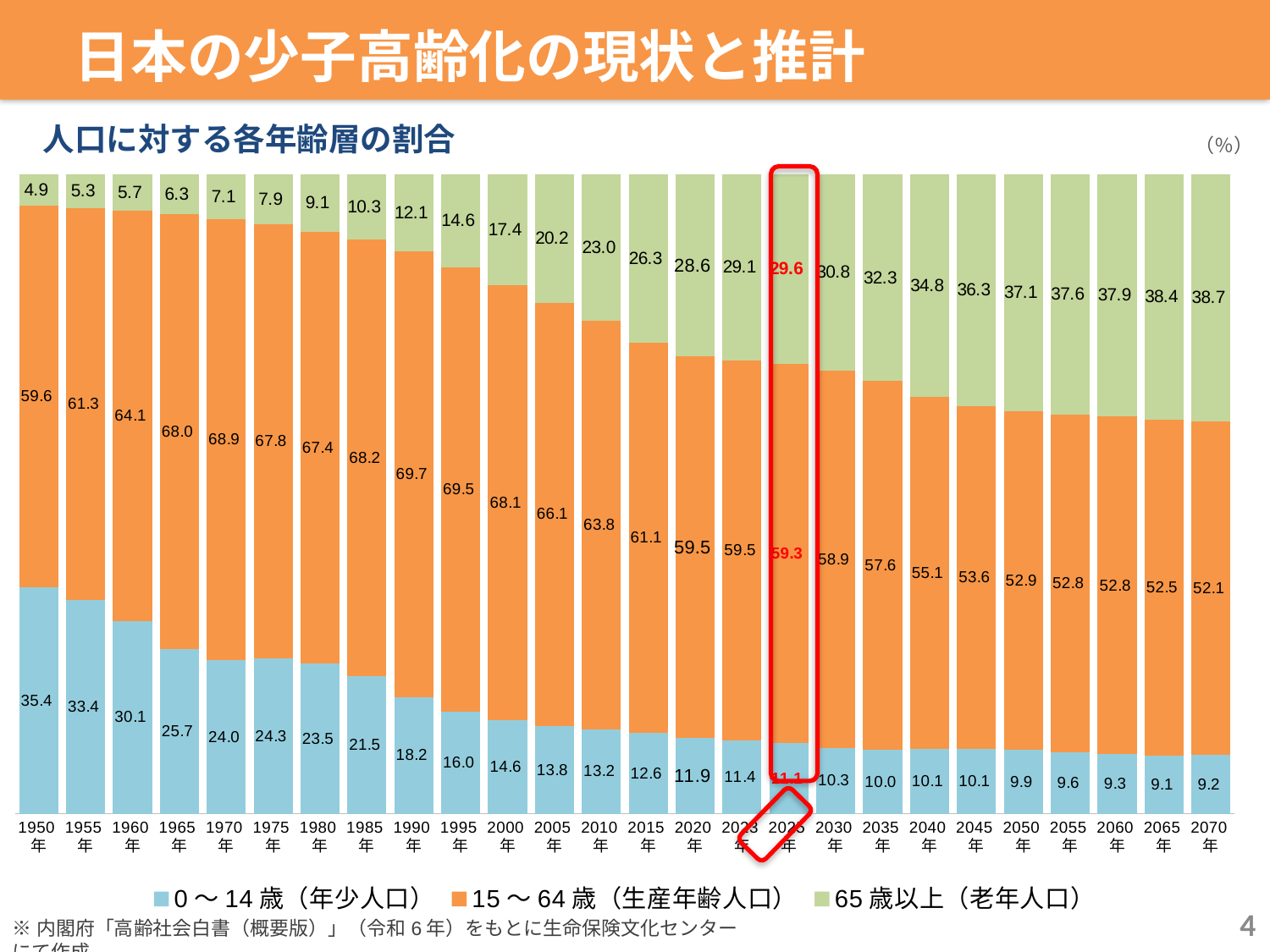

日本の少子高齢化の現状と推計
人口に対する各年齢層の割合
（％）

### Chart

| Category | 0～14歳（年少人口） | 15～64歳（生産年齢人口） | 65歳以上（老年人口） |
|---|---|---|---|
| 1950年 | 35.41369472182596 | 59.64098906324299 | 4.945316214931051 |
| 1955年 | 33.44437041972019 | 61.25916055962691 | 5.296469020652898 |
| 1960年 | 30.14846235418876 | 64.12513255567337 | 5.726405090137858 |
| 1965年 | 25.735887096774196 | 67.98387096774194 | 6.280241935483871 |
| 1970年 | 24.02789720072609 | 68.90226425910004 | 7.06983854017388 |
| 1975年 | 24.327464474037 | 67.75404415050495 | 7.918491375458039 |
| 1980年 | 23.51483032737841 | 67.3818275066245 | 9.103342165997095 |
| 1985年 | 21.51061895711098 | 68.18444756631683 | 10.304933476572185 |
| 1990年 | 18.243024010382868 | 69.67878001297858 | 12.078195976638547 |
| 1995年 | 15.953121262855777 | 69.4889579845332 | 14.557920752611016 |
| 2000年 | 14.577742699289661 | 68.05051302288871 | 17.371744277821627 |
| 2005年 | 13.76492771841609 | 66.06693903205532 | 20.168133249528598 |
| 2010年 | 13.221059258676322 | 63.76800188872275 | 23.01093885260093 |
| 2015年 | 12.591773900686823 | 61.06418252151259 | 26.344043577800587 |
| 2020年 | 11.915332170604092 | 59.52909465673062 | 28.555573172665294 |
| 2023年 | 11.396171787035547 | 59.47402284059836 | 29.129805372366093 |
| 2025年 | 11.058823529411764 | 59.310344827586206 | 29.630831643002026 |
| 2030年 | 10.323010323010323 | 58.90775890775891 | 30.76923076923077 |
| 2035年 | 10.022290809327847 | 57.63031550068587 | 32.34739368998628 |
| 2040年 | 10.121421607728442 | 55.06514224940175 | 34.813436142869804 |
| 2045年 | 10.137867647058824 | 53.60294117647059 | 36.25919117647059 |
| 2050年 | 9.943643136880313 | 52.918139268315976 | 37.138217594803706 |
| 2055年 | 9.611940298507463 | 52.80597014925373 | 37.582089552238806 |
| 2060年 | 9.287571502860114 | 52.8133125325013 | 37.89911596463858 |
| 2065年 | 9.12863070539419 | 52.51146538545534 | 38.35990390915047 |
| 2070年 | 9.161972640533394 | 52.1324290148293 | 38.705598344637316 |

4
※内閣府「高齢社会白書（概要版）」（令和6年）をもとに生命保険文化センターにて作成